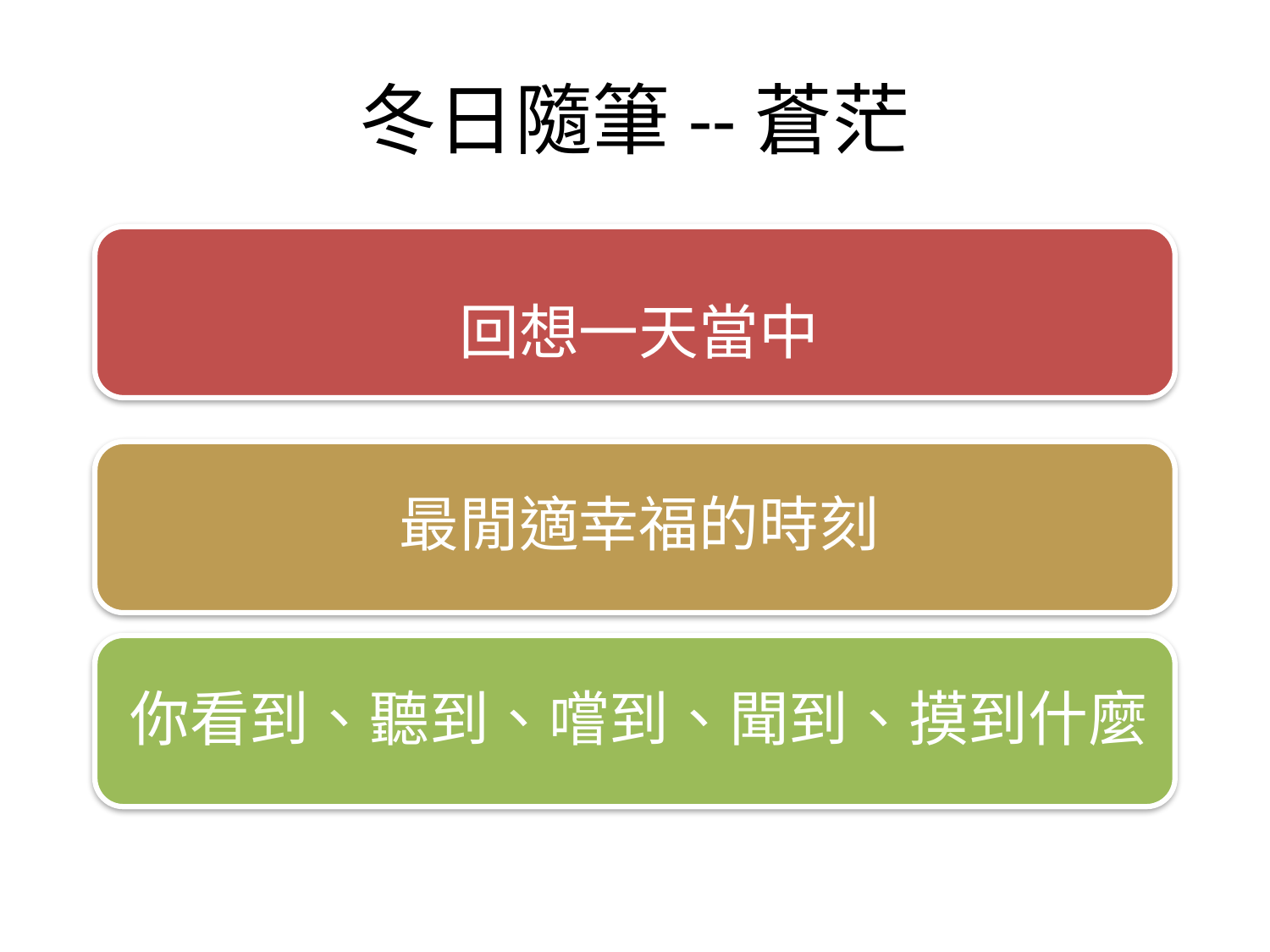

# 冬日隨筆--蒼茫
回想一天當中
最閒適幸福的時刻
你看到、聽到、嚐到、聞到、摸到什麼